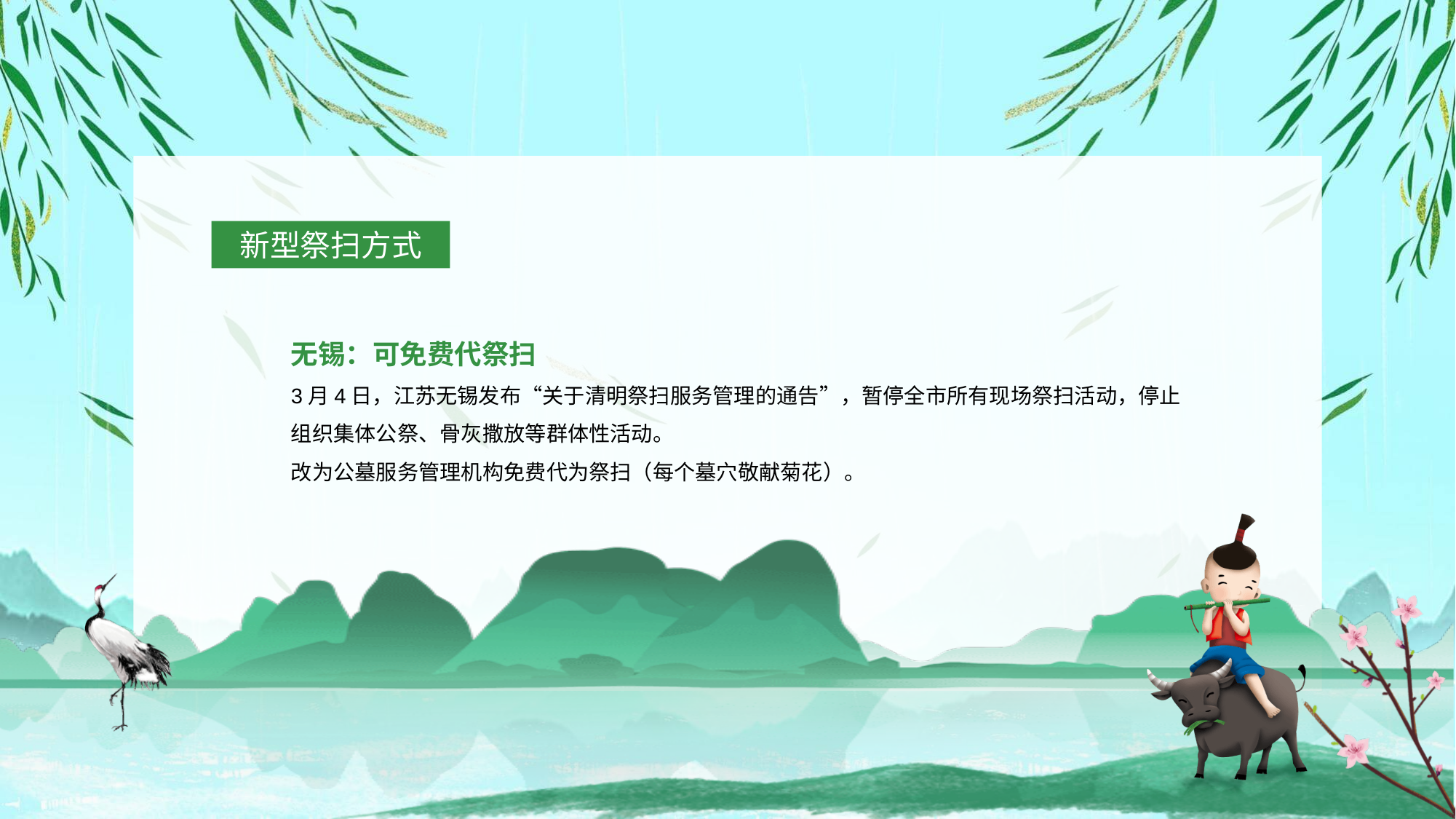

新型祭扫方式
无锡：可免费代祭扫
3月4日，江苏无锡发布“关于清明祭扫服务管理的通告”，暂停全市所有现场祭扫活动，停止组织集体公祭、骨灰撒放等群体性活动。
改为公墓服务管理机构免费代为祭扫（每个墓穴敬献菊花）。